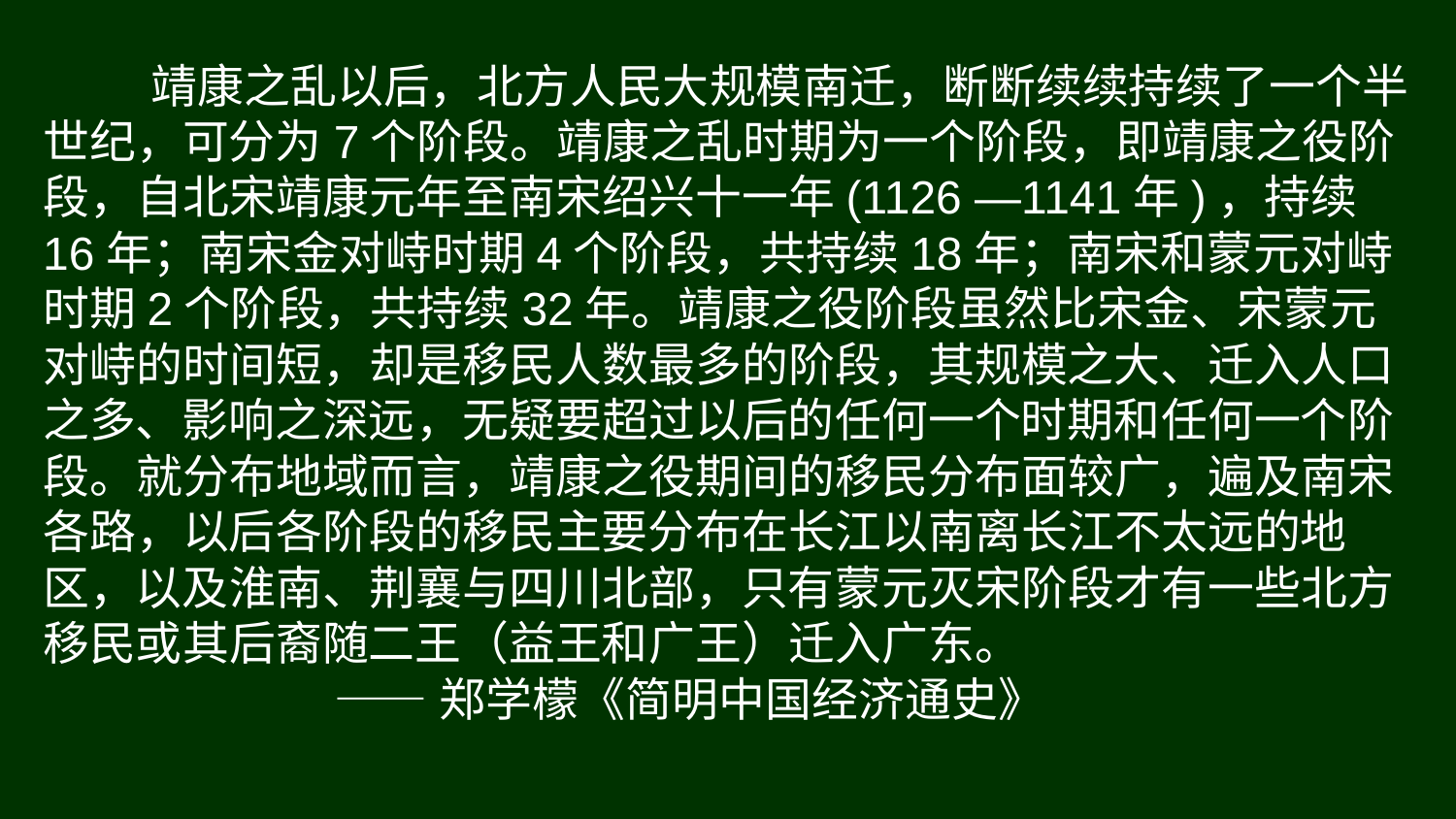

靖康之乱以后，北方人民大规模南迁，断断续续持续了一个半世纪，可分为7个阶段。靖康之乱时期为一个阶段，即靖康之役阶段，自北宋靖康元年至南宋绍兴十一年(1126 —1141年)，持续16年；南宋金对峙时期4个阶段，共持续18年；南宋和蒙元对峙时期2个阶段，共持续32年。靖康之役阶段虽然比宋金、宋蒙元对峙的时间短，却是移民人数最多的阶段，其规模之大、迁入人口之多、影响之深远，无疑要超过以后的任何一个时期和任何一个阶段。就分布地域而言，靖康之役期间的移民分布面较广，遍及南宋各路，以后各阶段的移民主要分布在长江以南离长江不太远的地区，以及淮南、荆襄与四川北部，只有蒙元灭宋阶段才有一些北方移民或其后裔随二王（益王和广王）迁入广东。
                            ——郑学檬《简明中国经济通史》